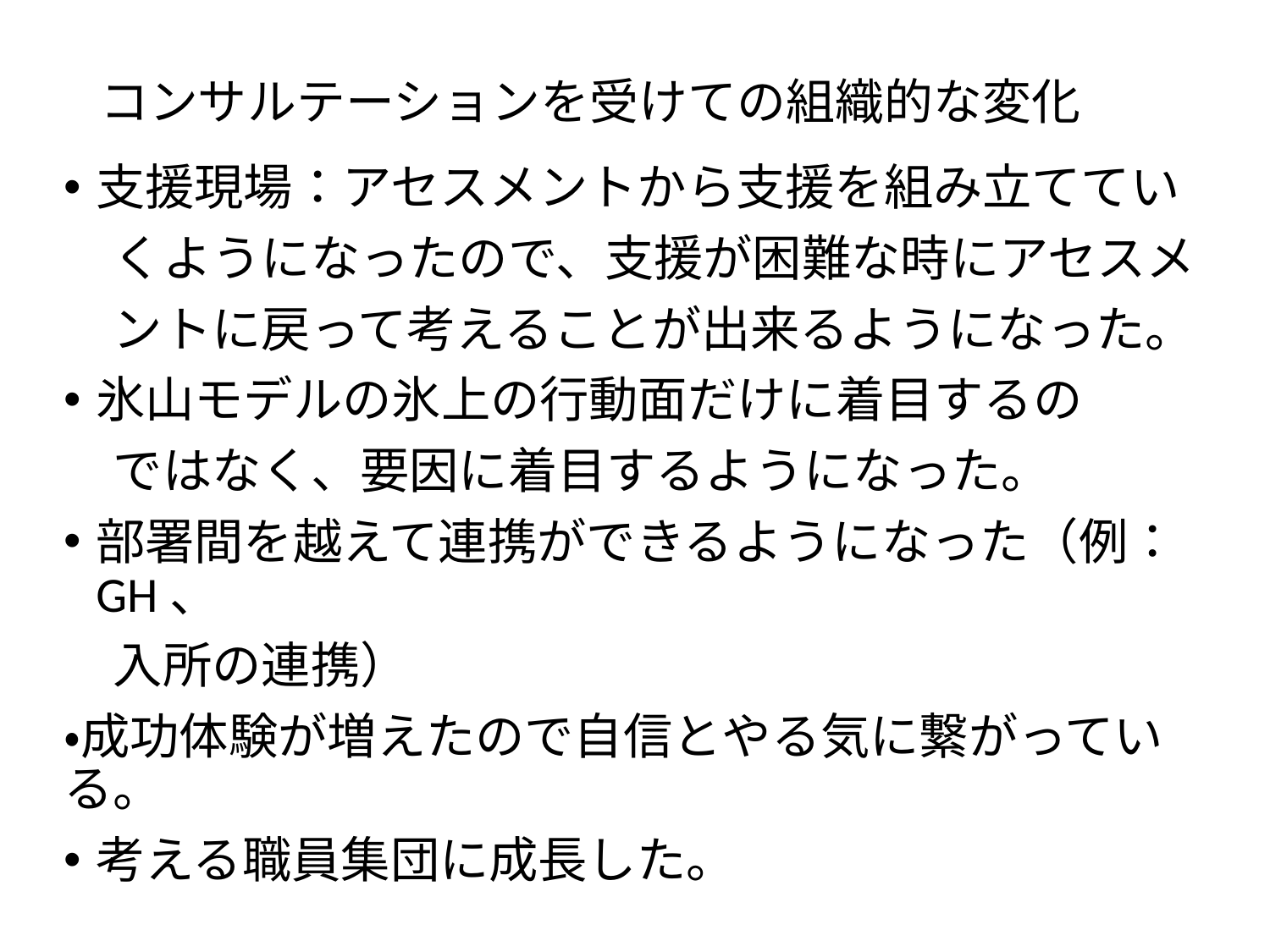

# コンサルテーションを受けての組織的な変化
支援現場：アセスメントから支援を組み立ててい
　くようになったので、支援が困難な時にアセスメ
　ントに戻って考えることが出来るようになった。
氷山モデルの氷上の行動面だけに着目するの
　ではなく、要因に着目するようになった。
部署間を越えて連携ができるようになった（例：GH、
　入所の連携）
・成功体験が増えたので自信とやる気に繋がっている。
考える職員集団に成長した。